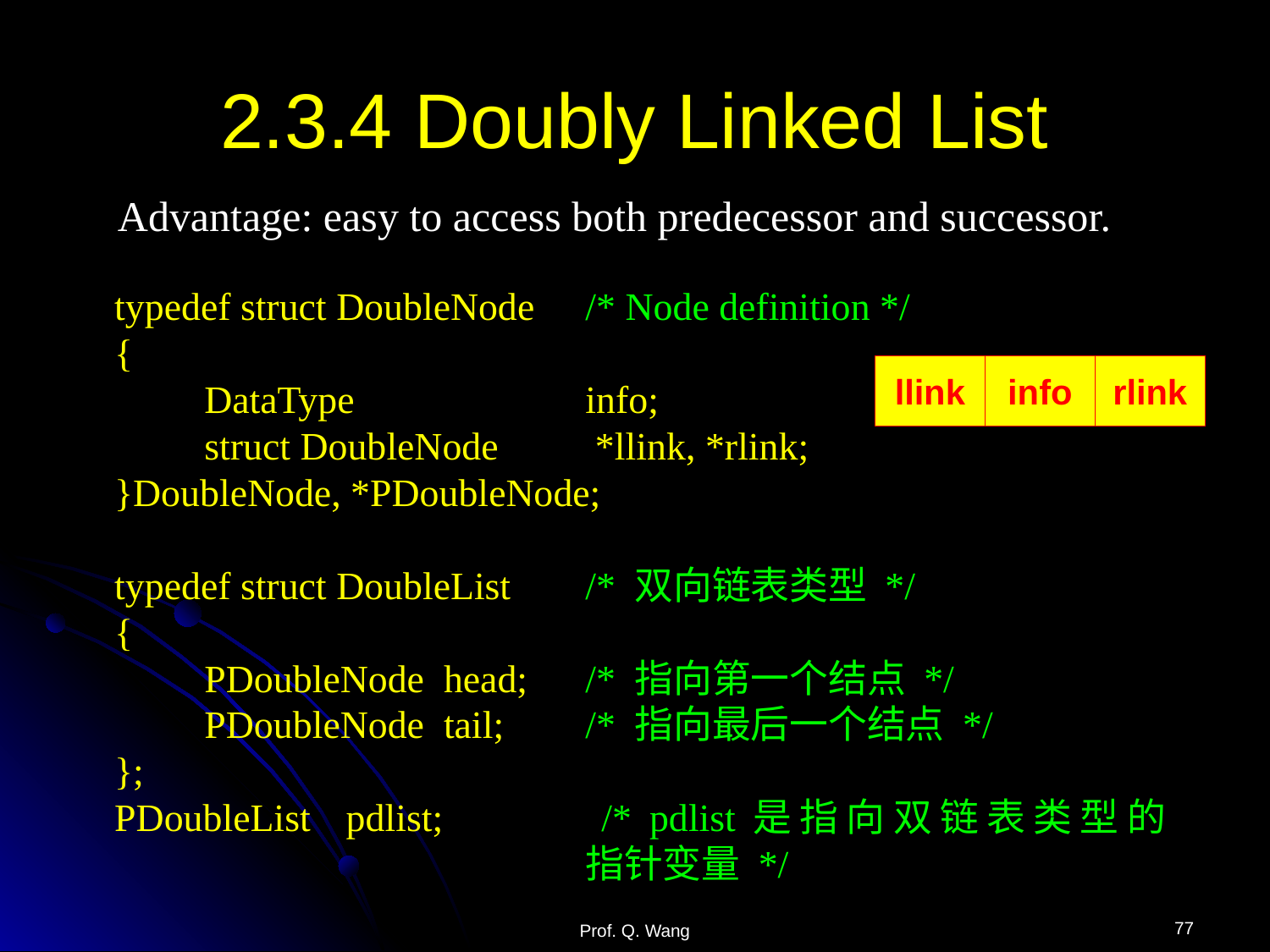

# 2.3.4 Doubly Linked List

Advantage: easy to access both predecessor and successor.
typedef struct DoubleNode 	/* Node definition */
{
 	DataType      		info;
	struct DoubleNode 	 *llink, *rlink;
}DoubleNode, *PDoubleNode;

typedef struct DoubleList	/* 双向链表类型 */
{
 	PDoubleNode  head;  	/* 指向第一个结点 */
	PDoubleNode  tail;  	/* 指向最后一个结点 */
};
PDoubleList  pdlist;		/* pdlist是指向双链表类型的					指针变量 */
llink
info
rlink

77

Prof. Q. Wang